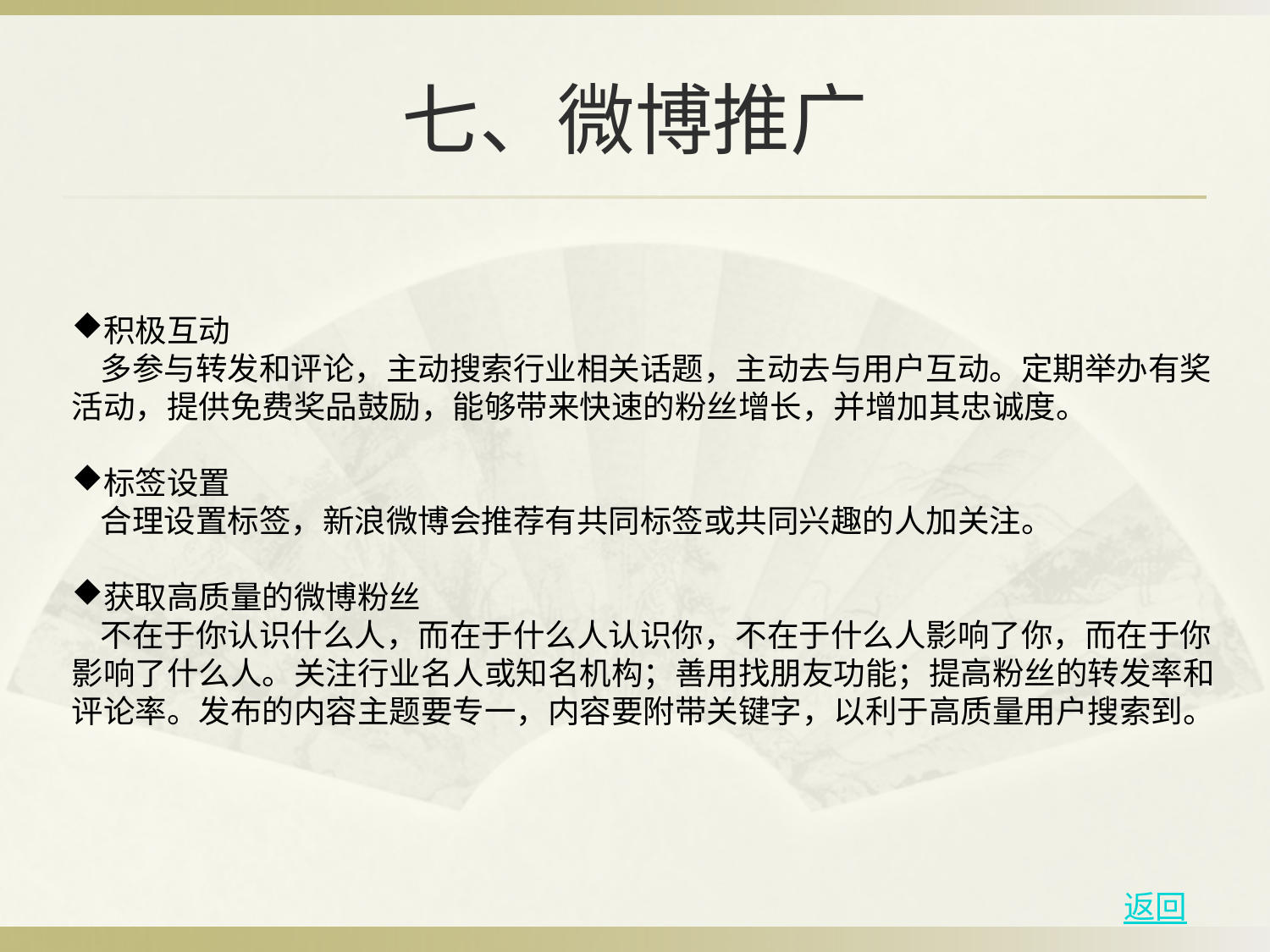

# 七、微博推广

积极互动
    多参与转发和评论，主动搜索行业相关话题，主动去与用户互动。定期举办有奖活动，提供免费奖品鼓励，能够带来快速的粉丝增长，并增加其忠诚度。

标签设置　
    合理设置标签，新浪微博会推荐有共同标签或共同兴趣的人加关注。

获取高质量的微博粉丝　
    不在于你认识什么人，而在于什么人认识你，不在于什么人影响了你，而在于你影响了什么人。关注行业名人或知名机构；善用找朋友功能；提高粉丝的转发率和评论率。发布的内容主题要专一，内容要附带关键字，以利于高质量用户搜索到。

返回